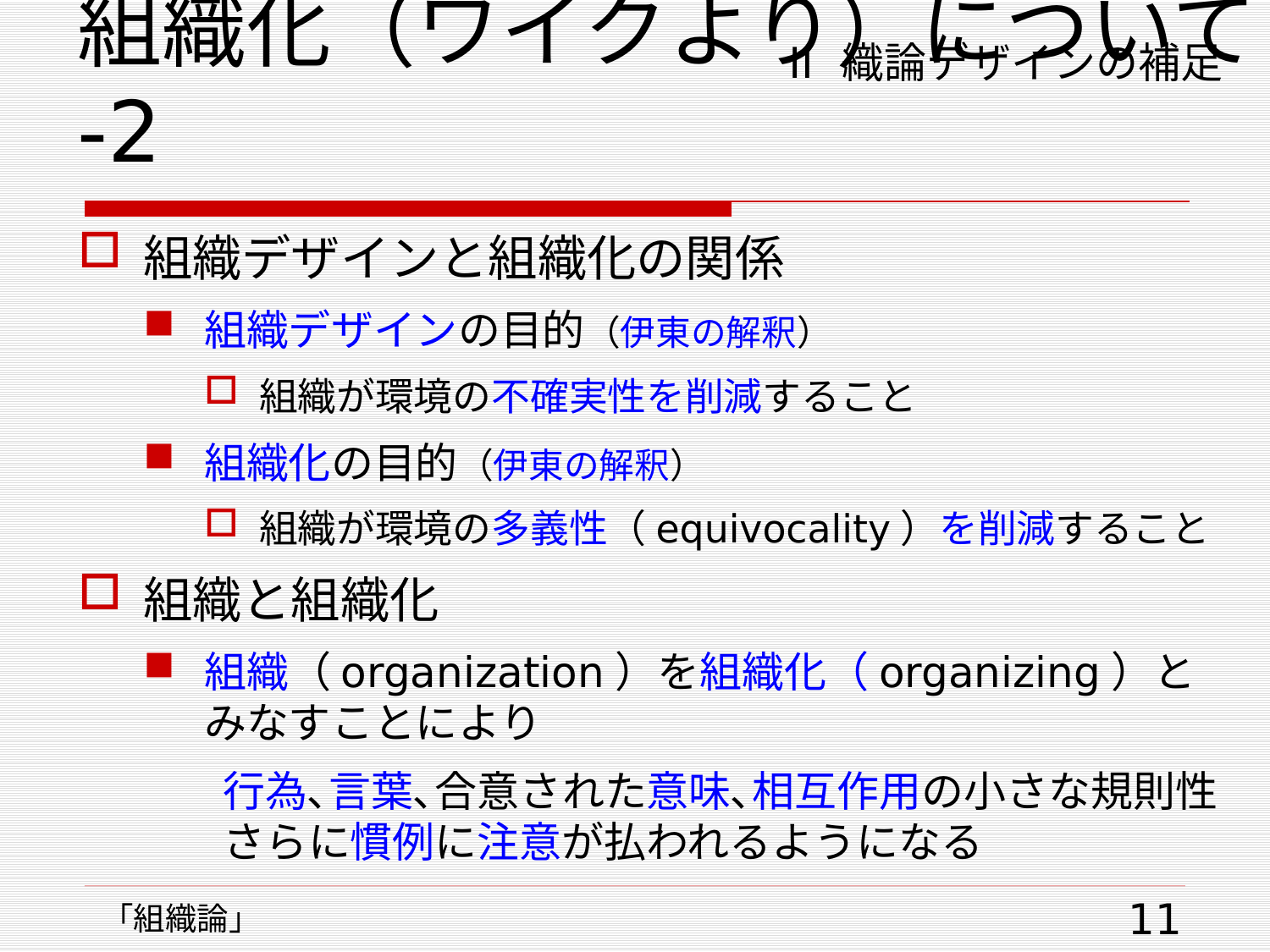

# 組織化（ワイクより）について-2
Ⅱ 織論デザインの補足
組織デザインと組織化の関係
組織デザインの目的（伊東の解釈）
組織が環境の不確実性を削減すること
組織化の目的（伊東の解釈）
組織が環境の多義性（equivocality）を削減すること
組織と組織化
組織（organization）を組織化（organizing）と
みなすことにより
　　行為､言葉､合意された意味､相互作用の小さな規則性
　　さらに慣例に注意が払われるようになる

11
「組織論」